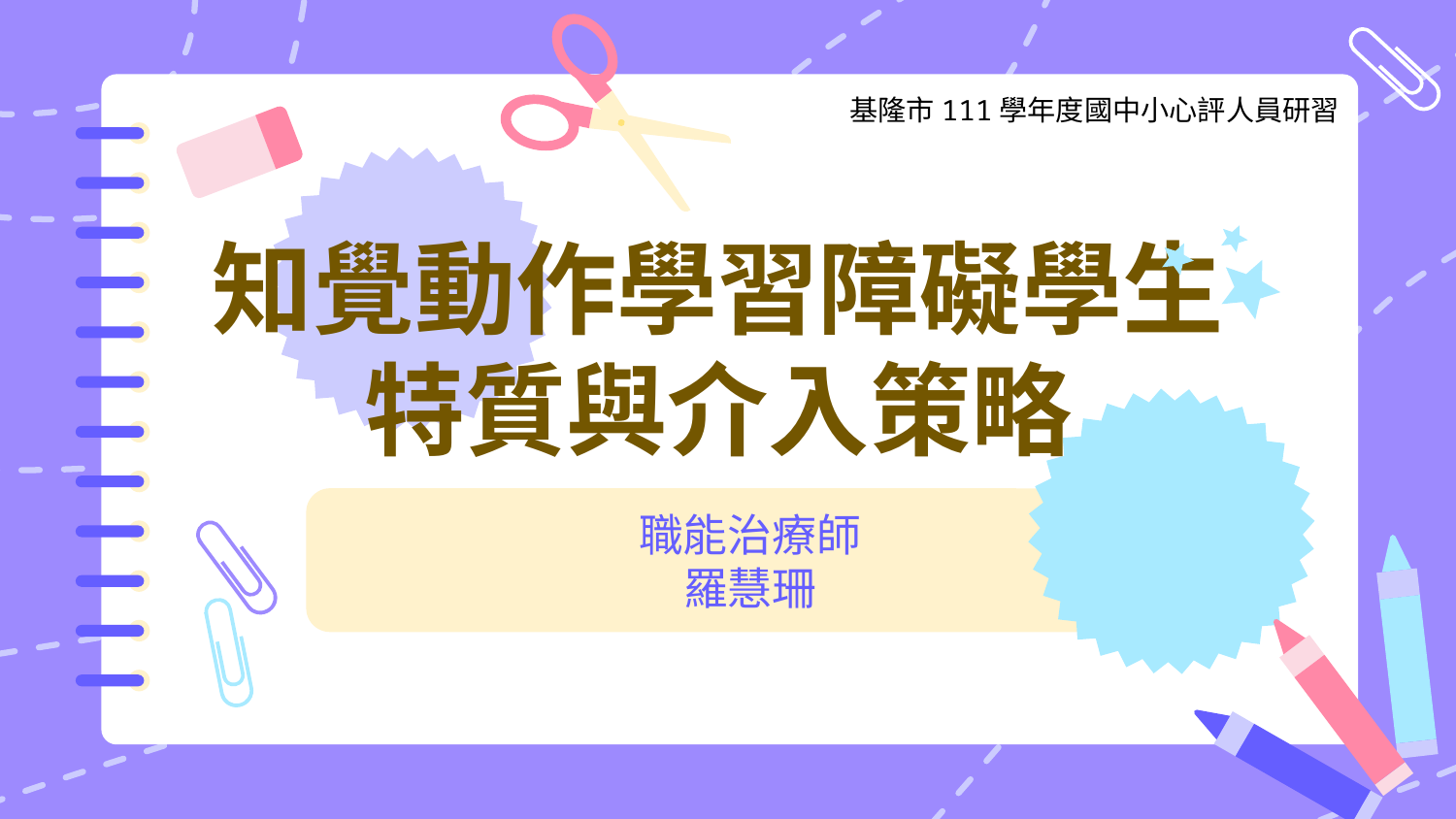

基隆市111學年度國中小心評人員研習

職能治療師
羅慧珊

# 知覺動作學習障礙學生特質與介入策略

職能治療師
羅慧珊